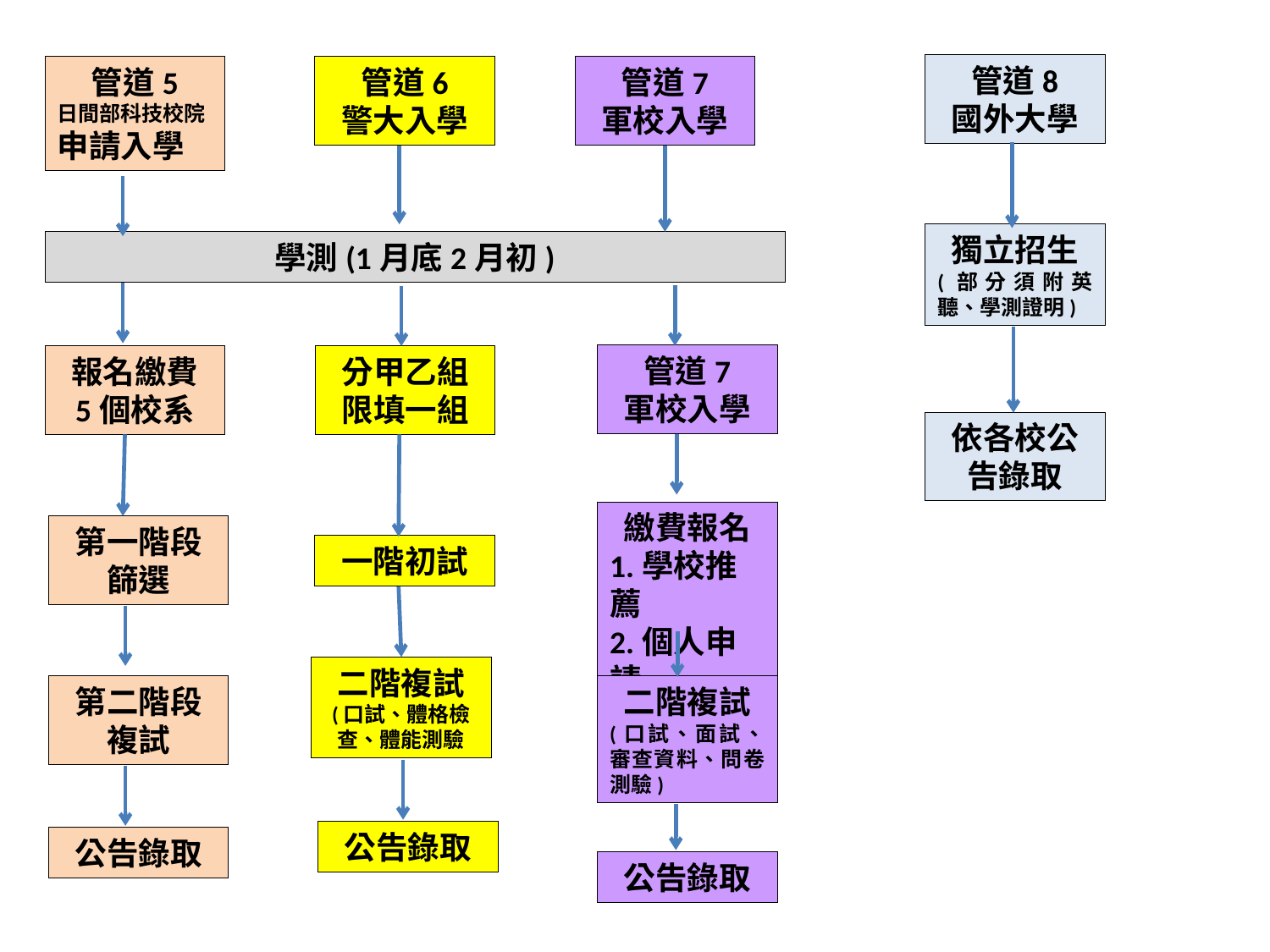

管道8
國外大學
管道5
日間部科技校院申請入學
管道6
警大入學
管道7
軍校入學
獨立招生
(部分須附英聽、學測證明)
學測(1月底2月初)
管道7
軍校入學
分甲乙組
限填一組
報名繳費
5個校系
依各校公告錄取
繳費報名
1.學校推薦
2.個人申請
第一階段篩選
一階初試
二階複試
(口試、體格檢查、體能測驗
第二階段
複試
二階複試
(口試、面試、審查資料、問卷測驗)
公告錄取
公告錄取
公告錄取